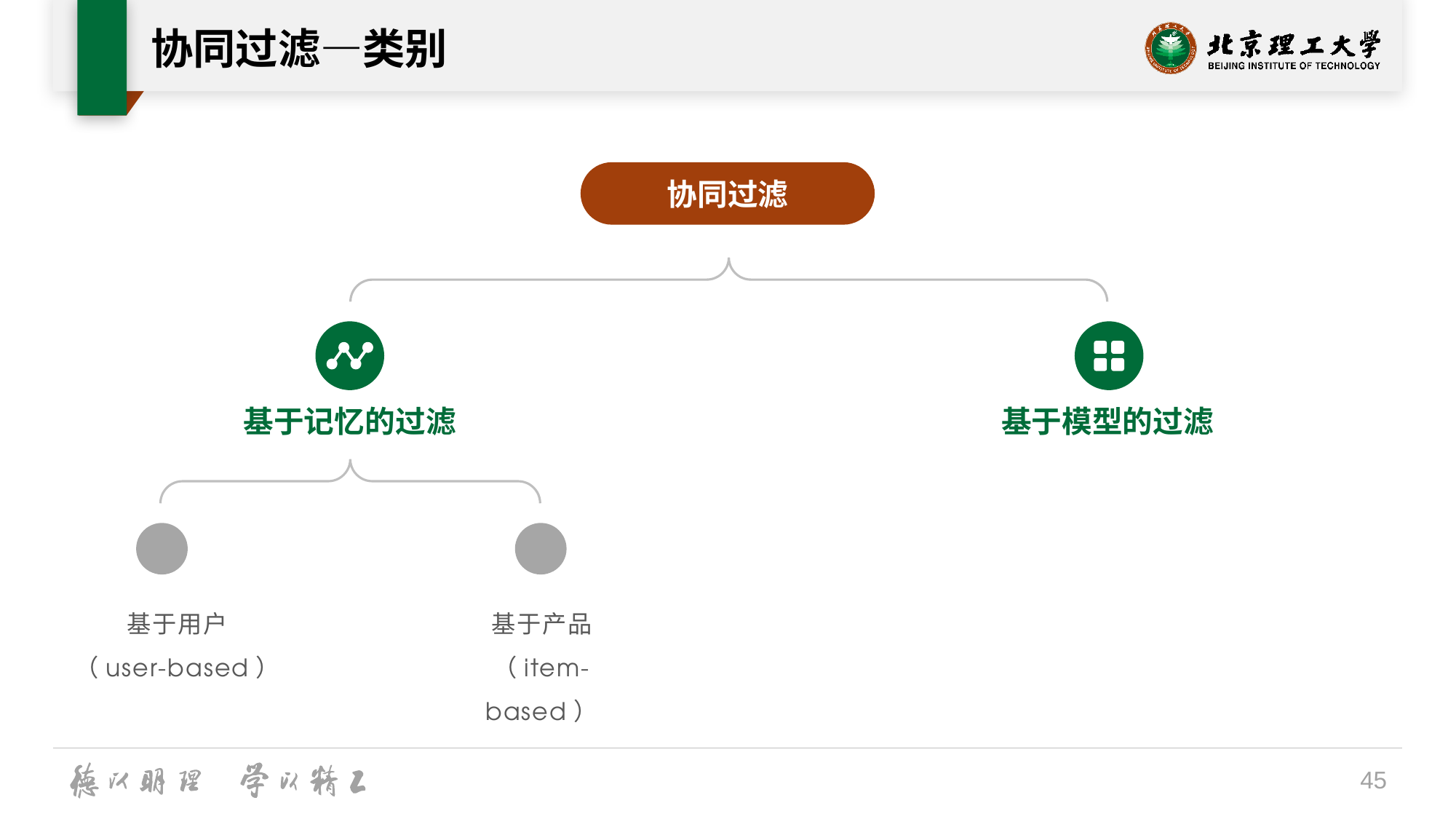

# 协同过滤—类别
协同过滤

基于记忆的过滤
基于模型的过滤

基于用户
（user-based）
基于产品
（item-based）